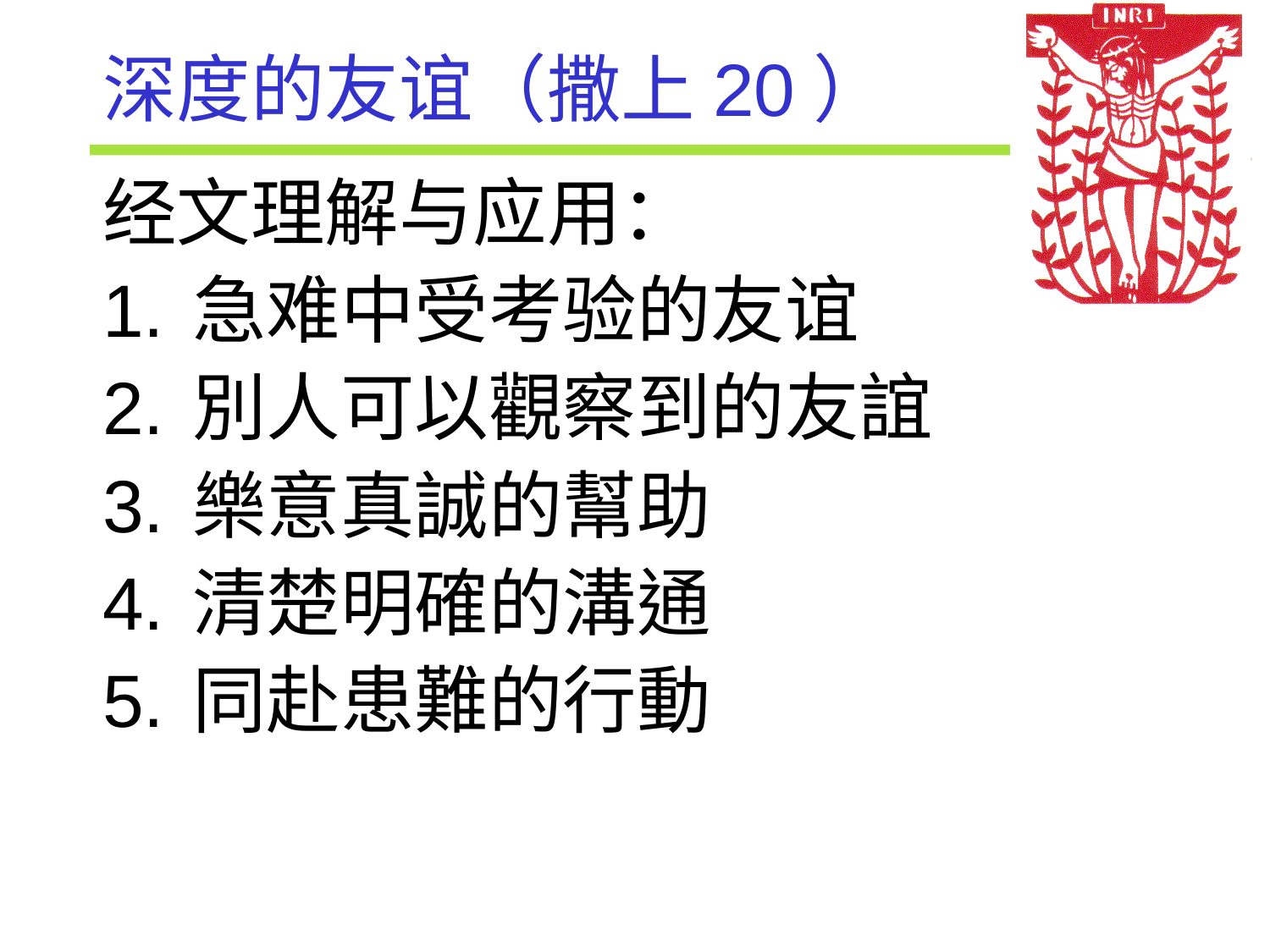

# 深度的友谊（撒上20）
经文理解与应用：
急难中受考验的友谊
別人可以觀察到的友誼
樂意真誠的幫助
清楚明確的溝通
同赴患難的行動